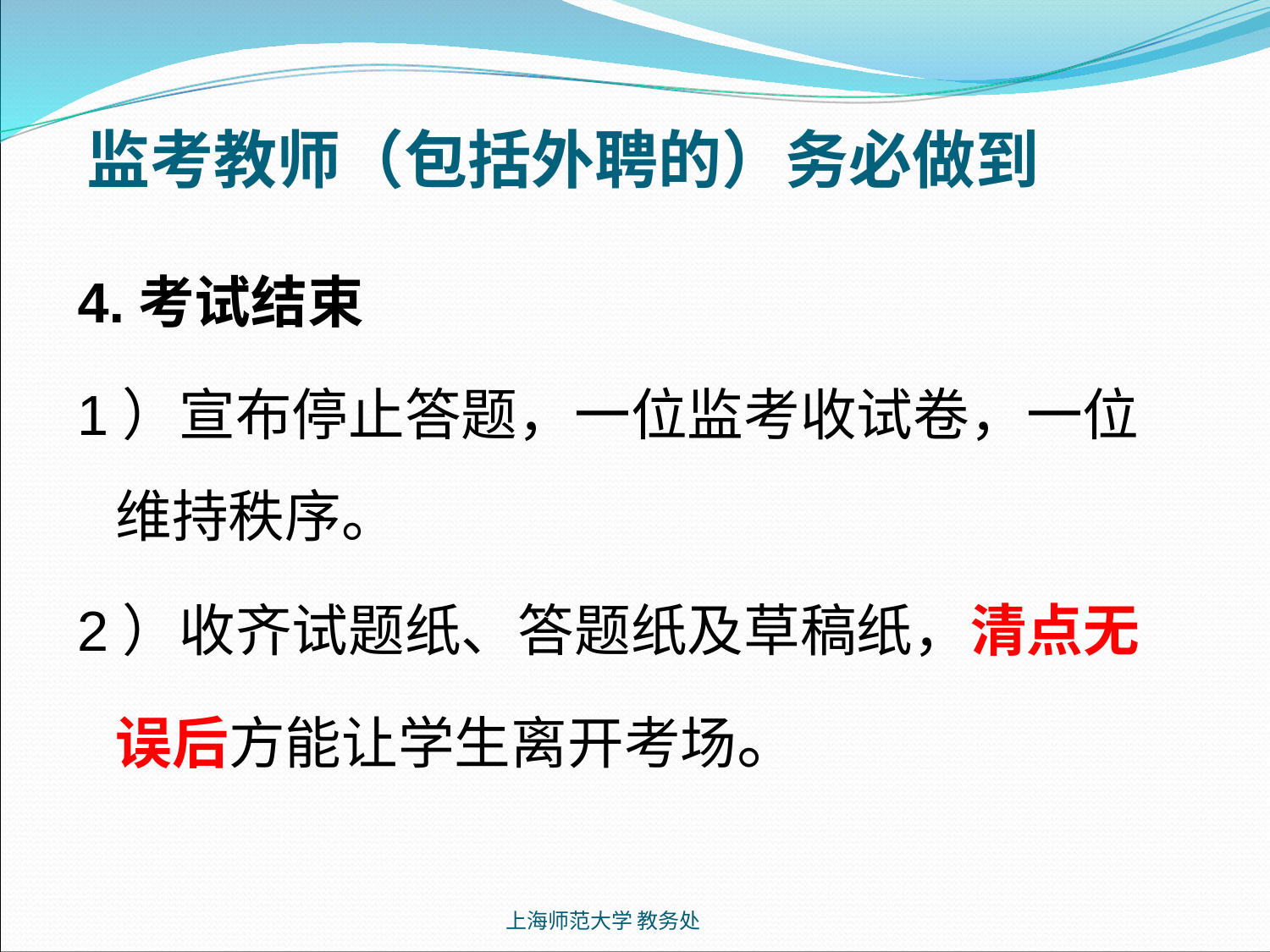

监考教师（包括外聘的）务必做到
4.考试结束
1）宣布停止答题，一位监考收试卷，一位维持秩序。
2）收齐试题纸、答题纸及草稿纸，清点无误后方能让学生离开考场。

上海师范大学 教务处
7